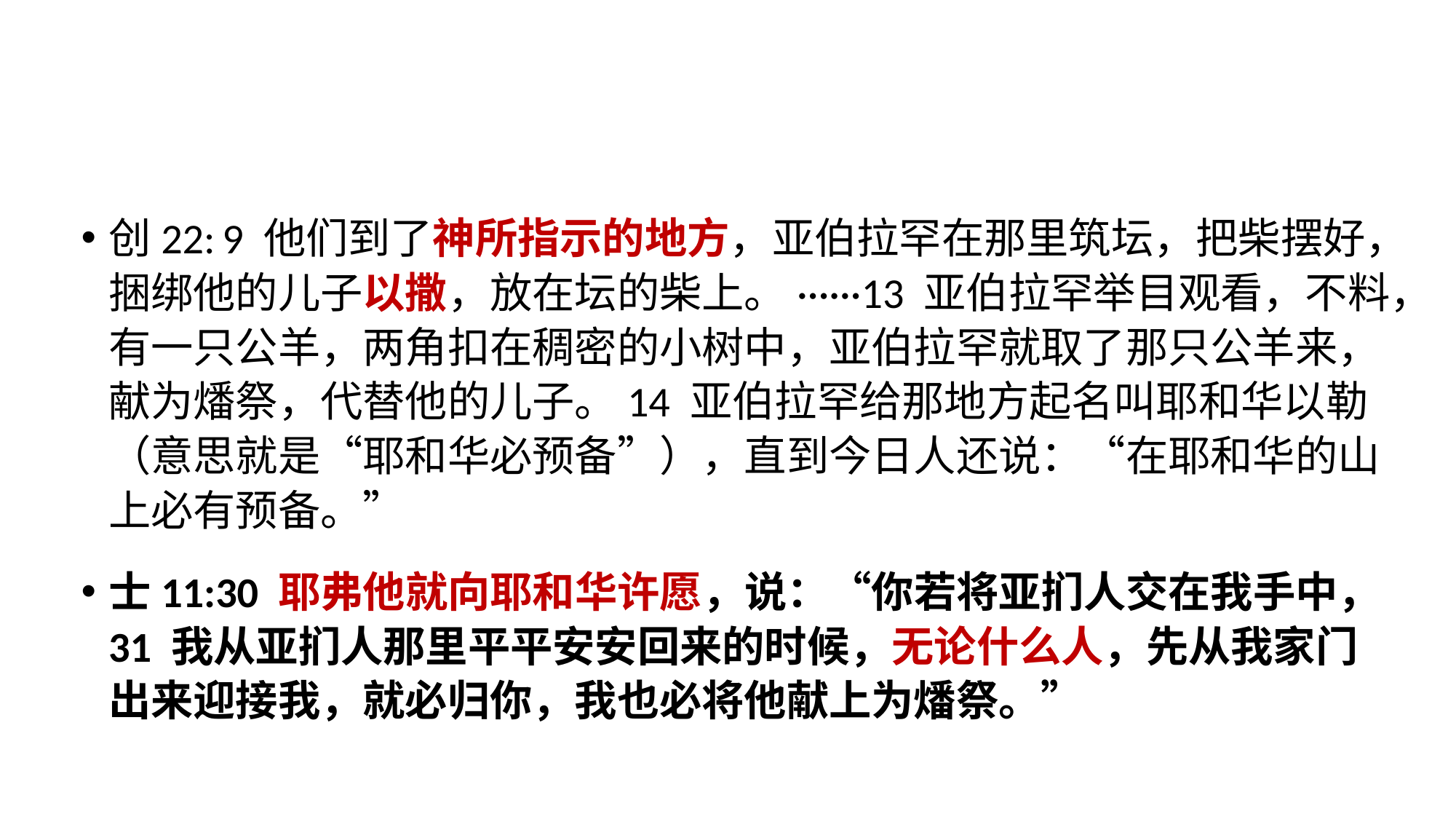

创22: 9 他们到了神所指示的地方，亚伯拉罕在那里筑坛，把柴摆好，捆绑他的儿子以撒，放在坛的柴上。······13 亚伯拉罕举目观看，不料，有一只公羊，两角扣在稠密的小树中，亚伯拉罕就取了那只公羊来，献为燔祭，代替他的儿子。14 亚伯拉罕给那地方起名叫耶和华以勒（意思就是“耶和华必预备”），直到今日人还说：“在耶和华的山上必有预备。”
士11:30 耶弗他就向耶和华许愿，说：“你若将亚扪人交在我手中，31 我从亚扪人那里平平安安回来的时候，无论什么人，先从我家门出来迎接我，就必归你，我也必将他献上为燔祭。”